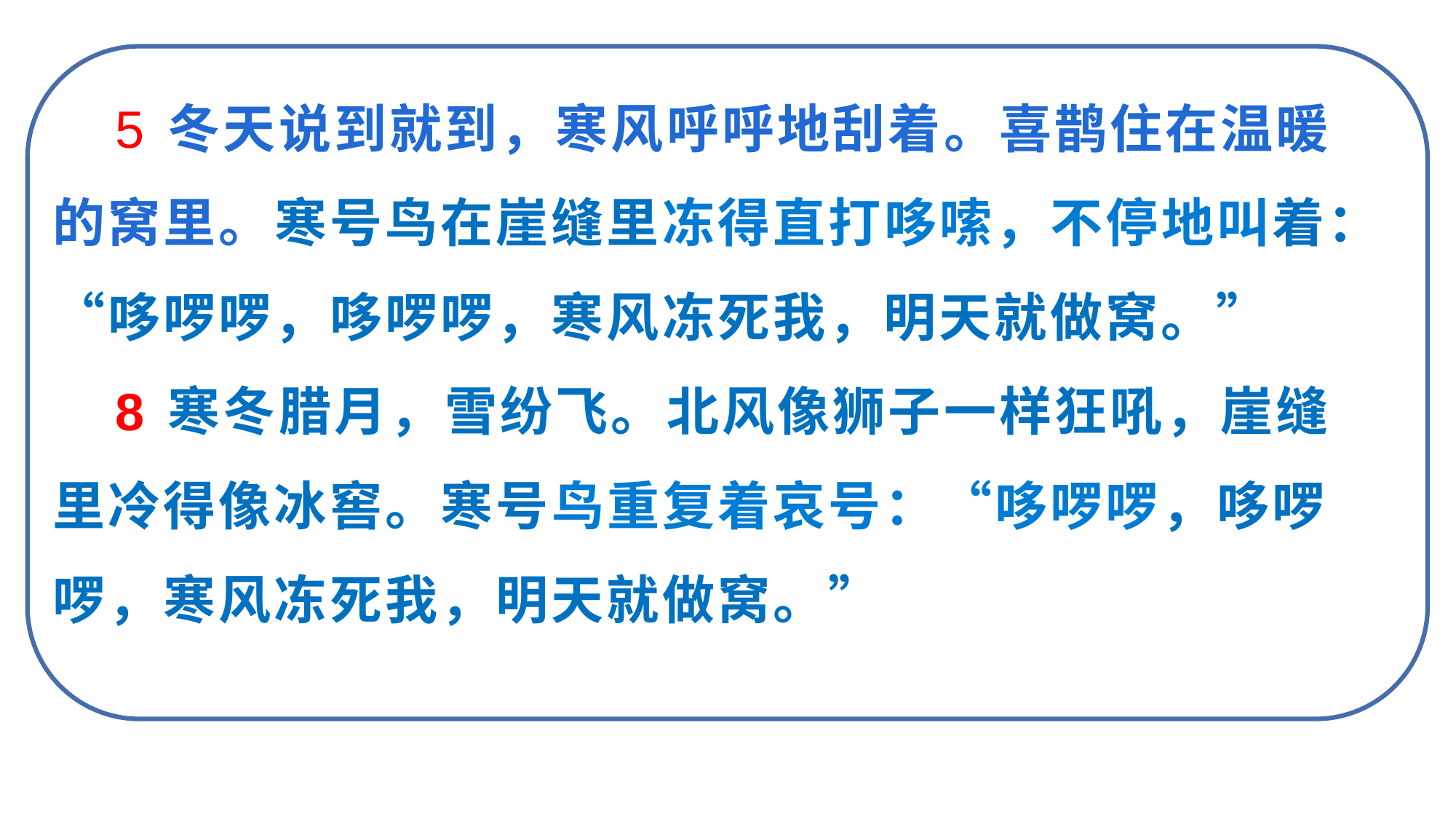

5 冬天说到就到，寒风呼呼地刮着。喜鹊住在温暖的窝里。寒号鸟在崖缝里冻得直打哆嗦，不停地叫着：“哆啰啰，哆啰啰，寒风冻死我，明天就做窝。”
    8 寒冬腊月，雪纷飞。北风像狮子一样狂吼，崖缝里冷得像冰窖。寒号鸟重复着哀号：“哆啰啰，哆啰啰，寒风冻死我，明天就做窝。”